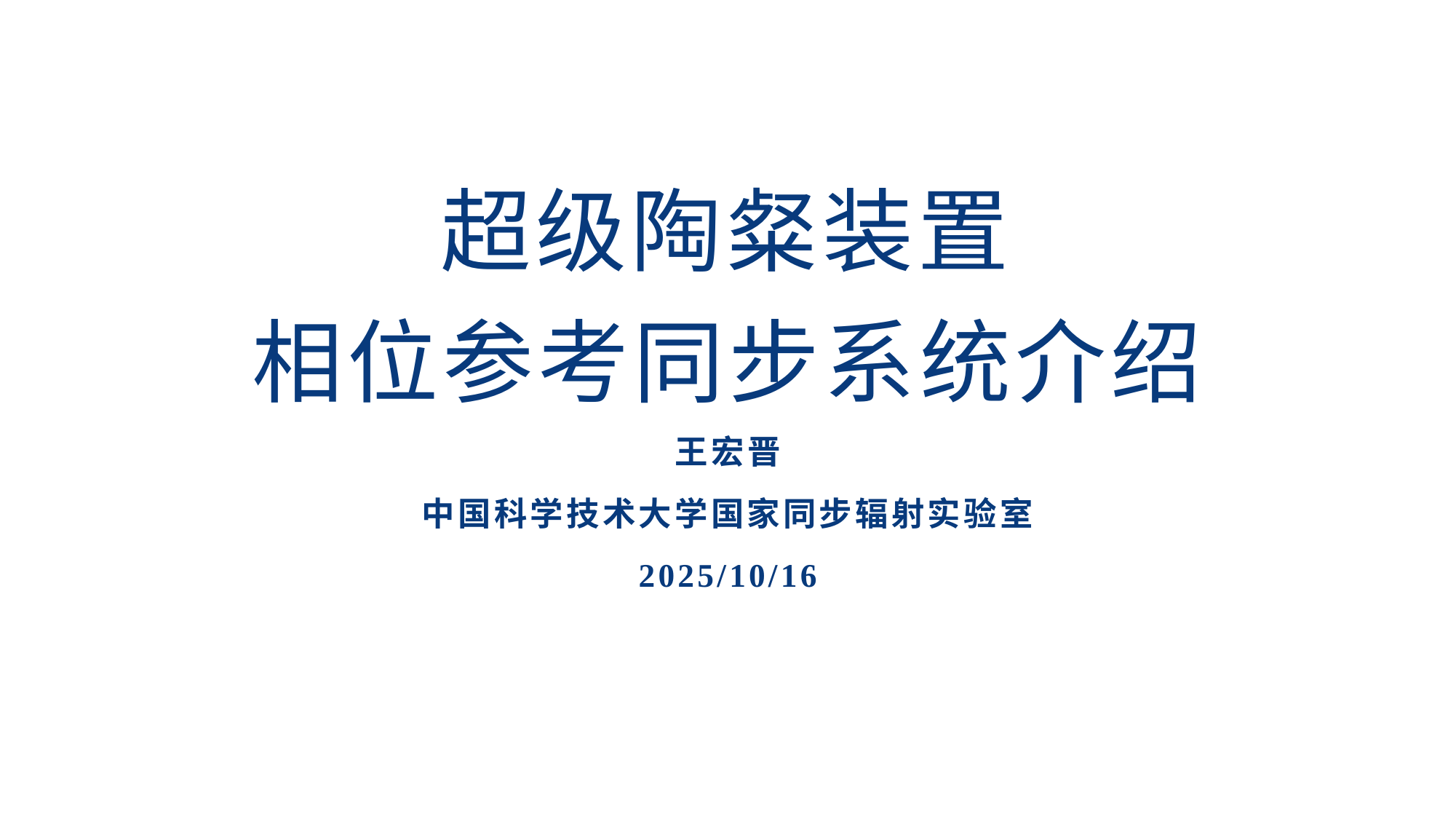

# 超级陶粲装置 相位参考同步系统介绍
王宏晋
中国科学技术大学国家同步辐射实验室
2025/10/16